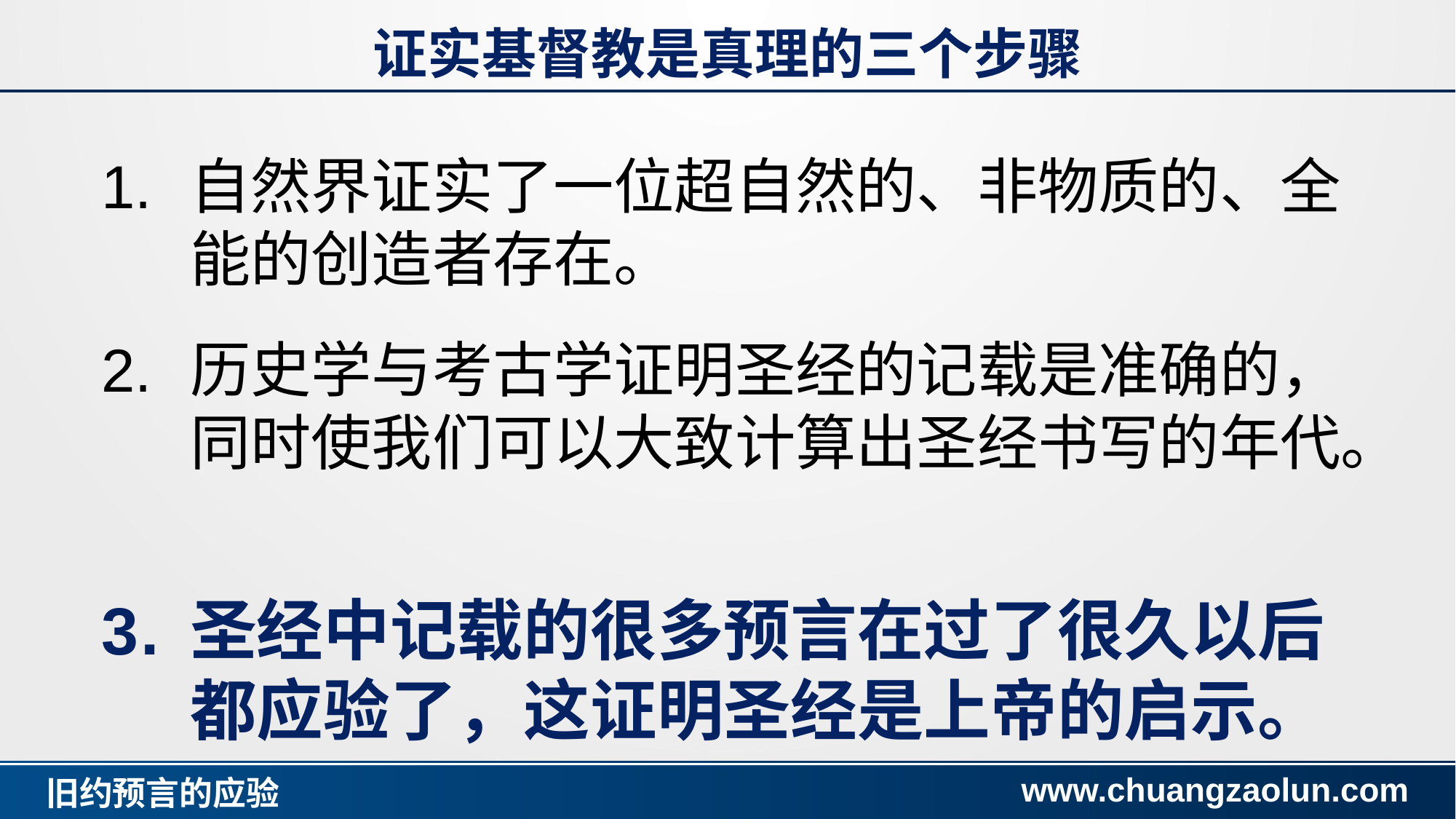

证实基督教是真理的三个步骤
自然界证实了一位超自然的、非物质的、全能的创造者存在。

历史学与考古学证明圣经的记载是准确的，同时使我们可以大致计算出圣经书写的年代。

圣经中记载的很多预言在过了很久以后都应验了，这证明圣经是上帝的启示。